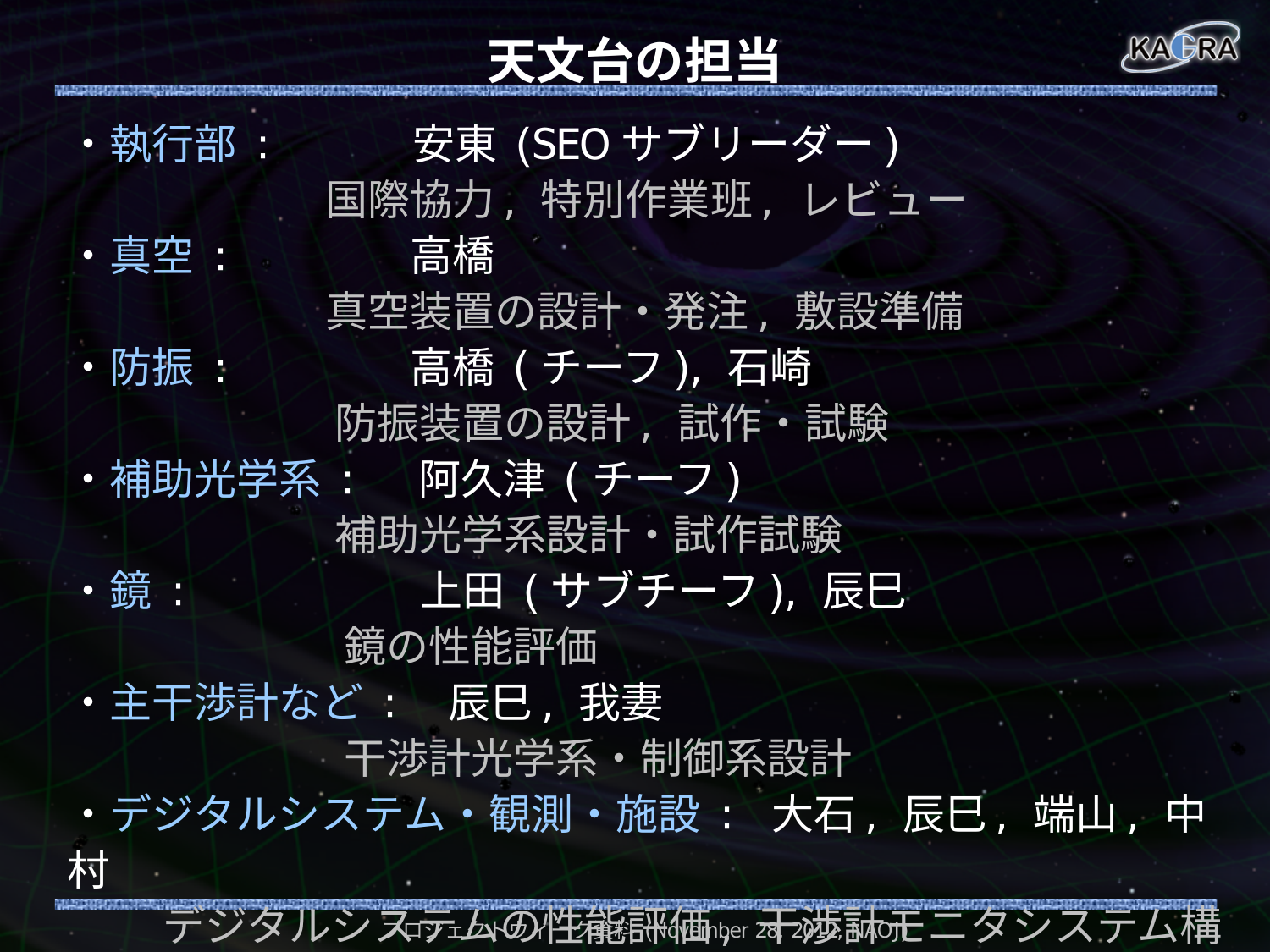

# 天文台の担当
・執行部 :          安東 (SEOサブリーダー)
                          国際協力, 特別作業班, レビュー
・真空 :             高橋
                          真空装置の設計・発注, 敷設準備
・防振 :             高橋 (チーフ), 石崎
                           防振装置の設計, 試作・試験
・補助光学系 :    阿久津 (チーフ)
                           補助光学系設計・試作試験
・鏡 :                 上田 (サブチーフ), 辰巳
                            鏡の性能評価
・主干渉計など :   辰巳, 我妻
                            干渉計光学系・制御系設計
・デジタルシステム・観測・施設 :  大石, 辰巳, 端山, 中村
         デジタルシステムの性能評価, 干渉計モニタシステム構築
プロジェクトウィーク資料 (November 28, 2012, NAOJ)